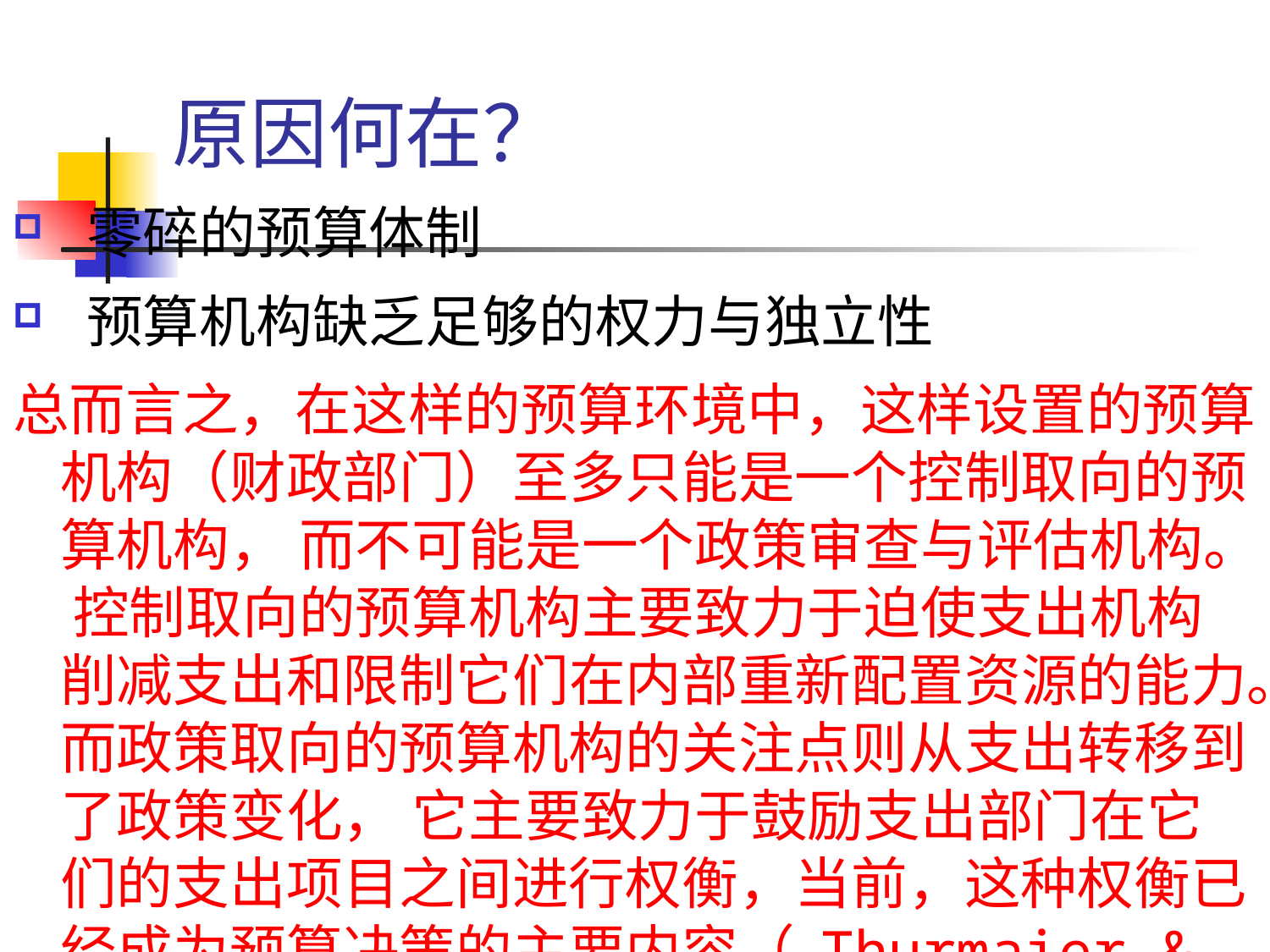

原因何在？
 零碎的预算体制
 预算机构缺乏足够的权力与独立性
总而言之，在这样的预算环境中，这样设置的预算机构（财政部门）至多只能是一个控制取向的预算机构， 而不可能是一个政策审查与评估机构。 控制取向的预算机构主要致力于迫使支出机构削减支出和限制它们在内部重新配置资源的能力。而政策取向的预算机构的关注点则从支出转移到了政策变化， 它主要致力于鼓励支出部门在它们的支出项目之间进行权衡，当前，这种权衡已经成为预算决策的主要内容（ Thurmaier & Willoughby,2001:130） 。